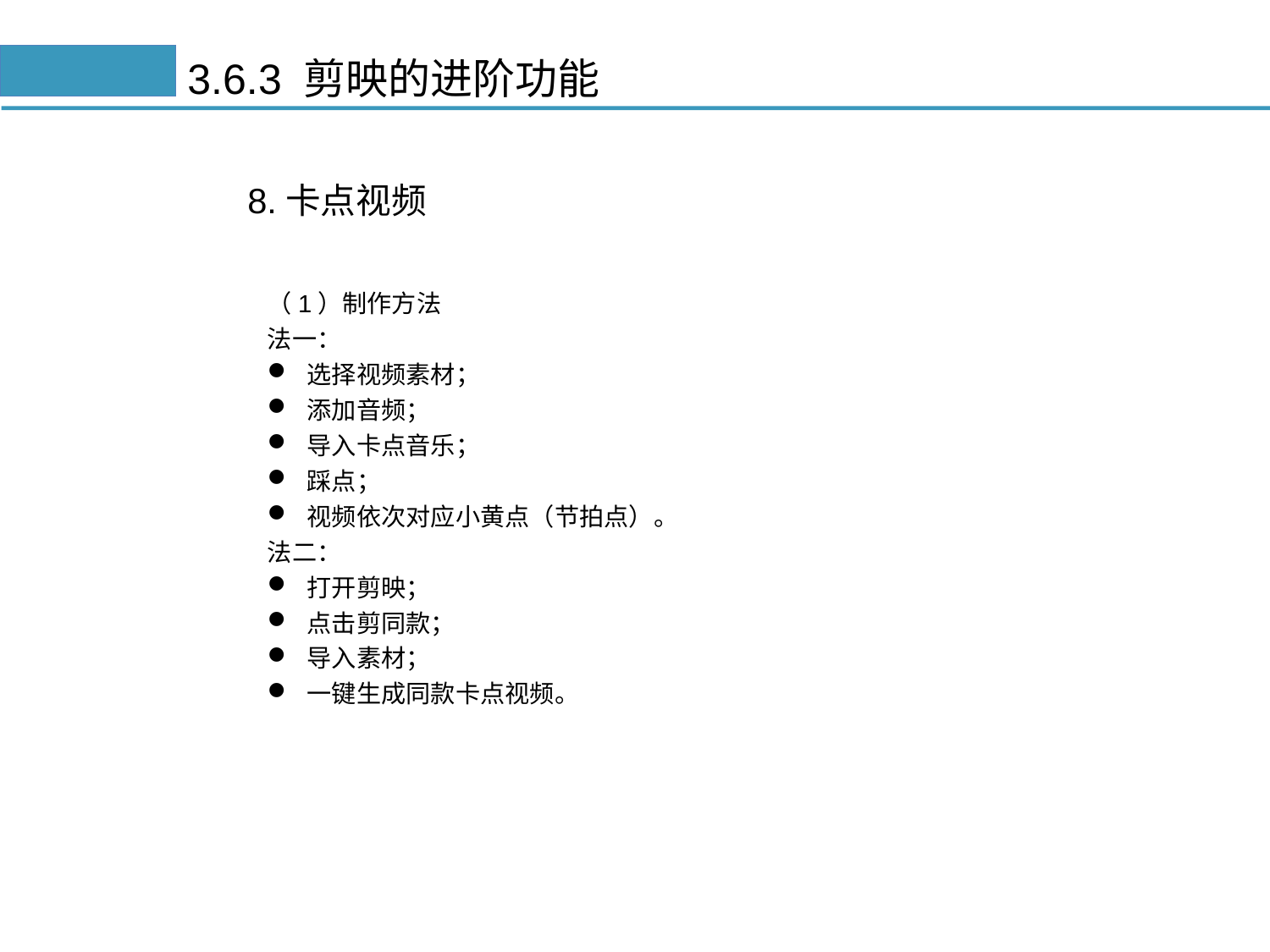

# 3.6.3 剪映的进阶功能
8.卡点视频
（1）制作方法
法一：
选择视频素材；
添加音频；
导入卡点音乐；
踩点；
视频依次对应小黄点（节拍点）。
法二：
打开剪映；
点击剪同款；
导入素材；
一键生成同款卡点视频。